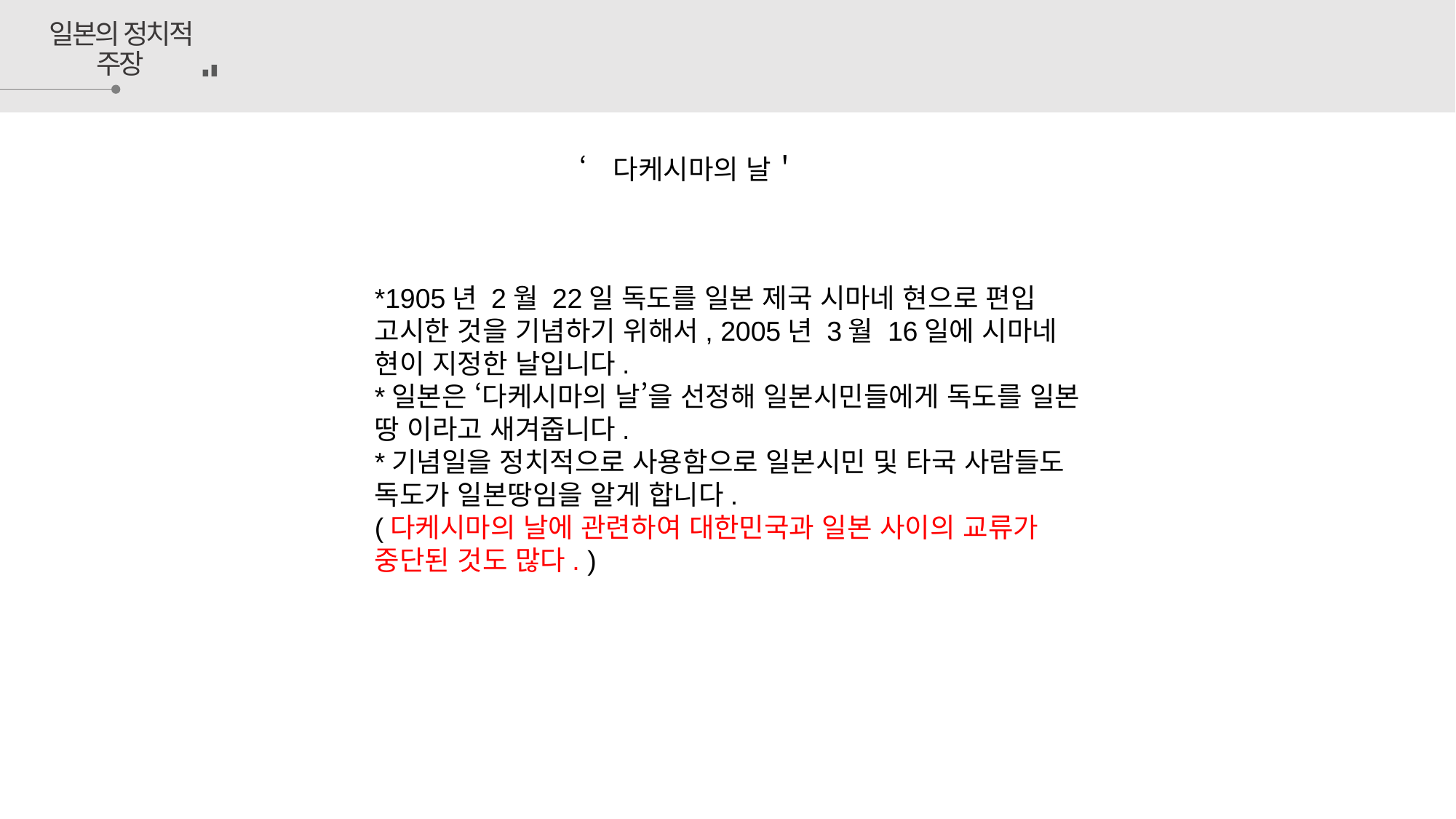

일본의 정치적 주장
‘다케시마의 날＇
*1905년 2월 22일 독도를 일본 제국 시마네 현으로 편입 고시한 것을 기념하기 위해서, 2005년 3월 16일에 시마네 현이 지정한 날입니다.
*일본은 ‘다케시마의 날’을 선정해 일본시민들에게 독도를 일본 땅 이라고 새겨줍니다.
*기념일을 정치적으로 사용함으로 일본시민 및 타국 사람들도 독도가 일본땅임을 알게 합니다.
(다케시마의 날에 관련하여 대한민국과 일본 사이의 교류가 중단된 것도 많다. )